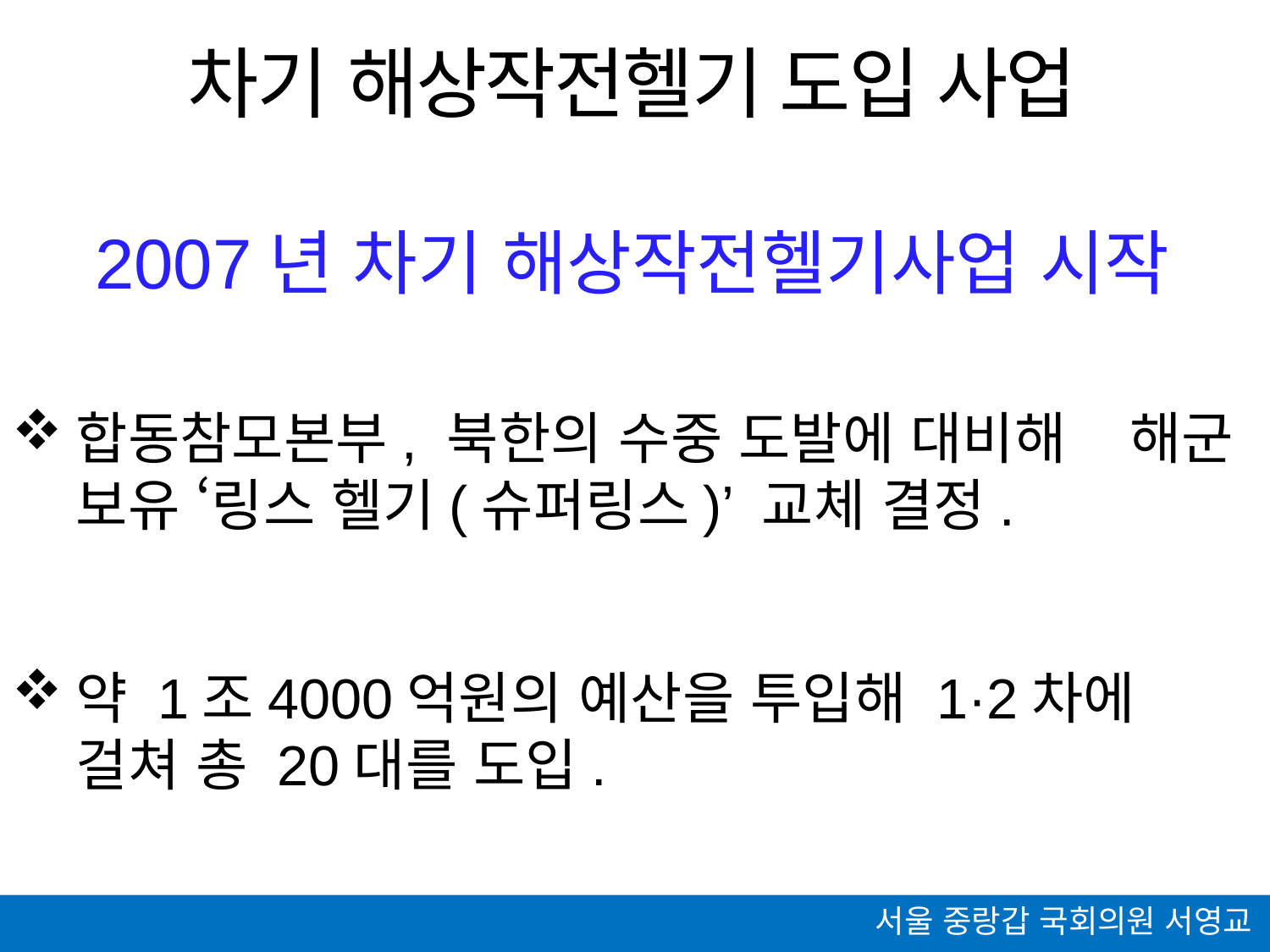

# 차기 해상작전헬기 도입 사업

2007년 차기 해상작전헬기사업 시작

합동참모본부, 북한의 수중 도발에 대비해    해군 보유 ‘링스 헬기(슈퍼링스)’ 교체 결정.
약 1조4000억원의 예산을 투입해 1·2차에 걸쳐 총 20대를 도입.

서울 중랑갑 국회의원 서영교